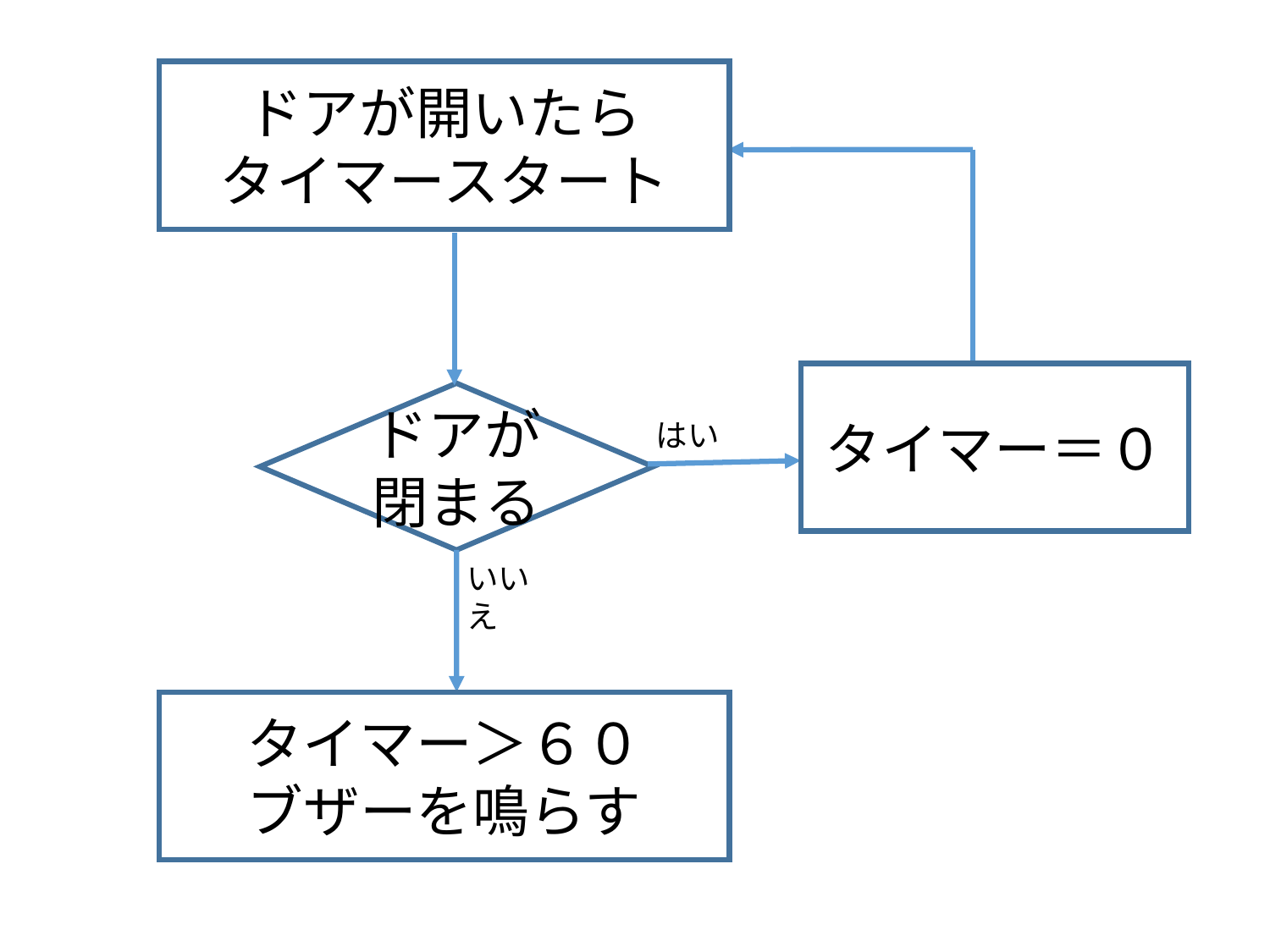

ドアが開いたら
タイマースタート
タイマー＝０
ドアが閉まる
はい
いいえ
タイマー＞６０
ブザーを鳴らす